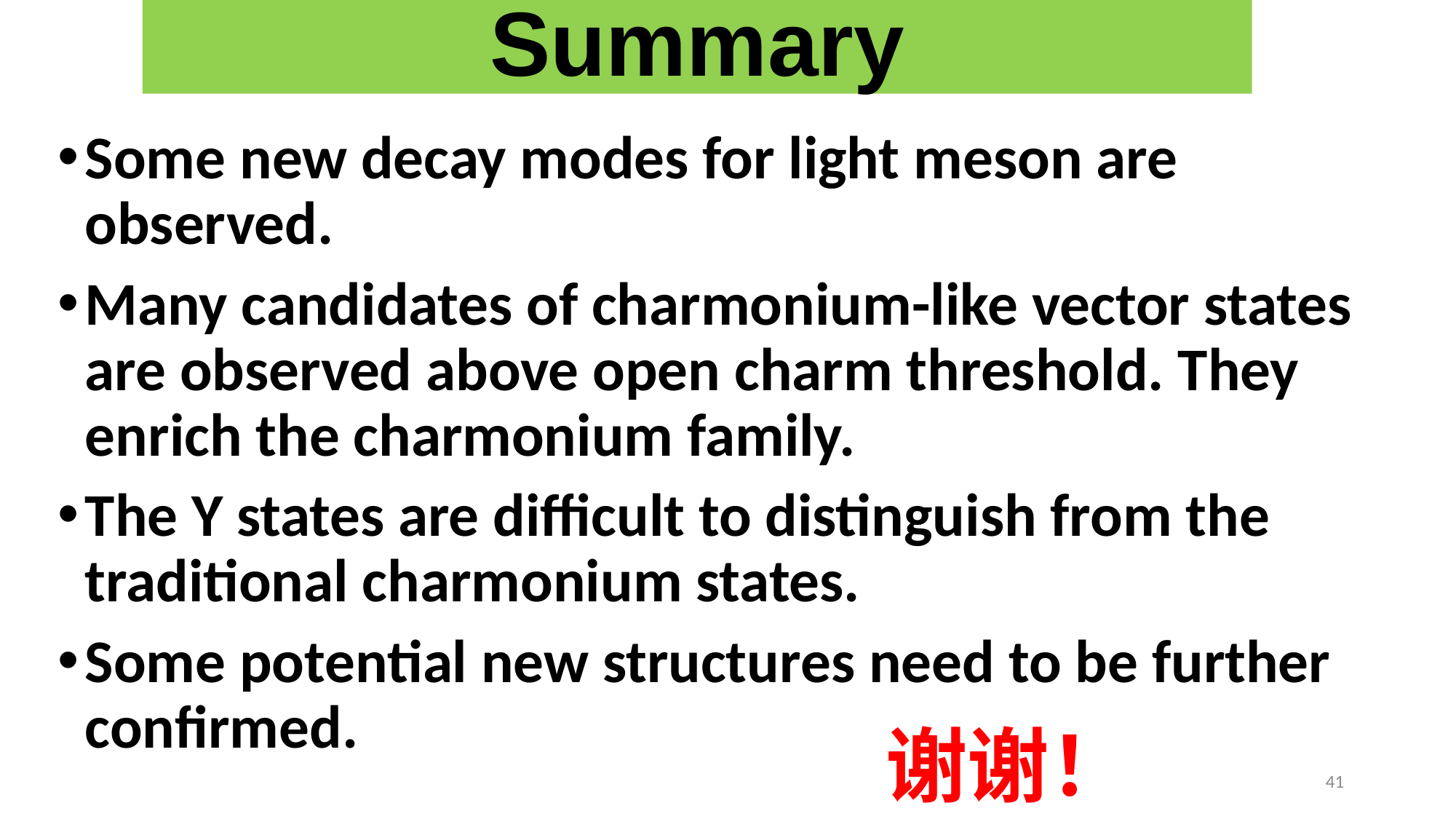

# Summary
Some new decay modes for light meson are observed.
Many candidates of charmonium-like vector states are observed above open charm threshold. They enrich the charmonium family.
The Y states are difficult to distinguish from the traditional charmonium states.
Some potential new structures need to be further confirmed.

谢谢！

41